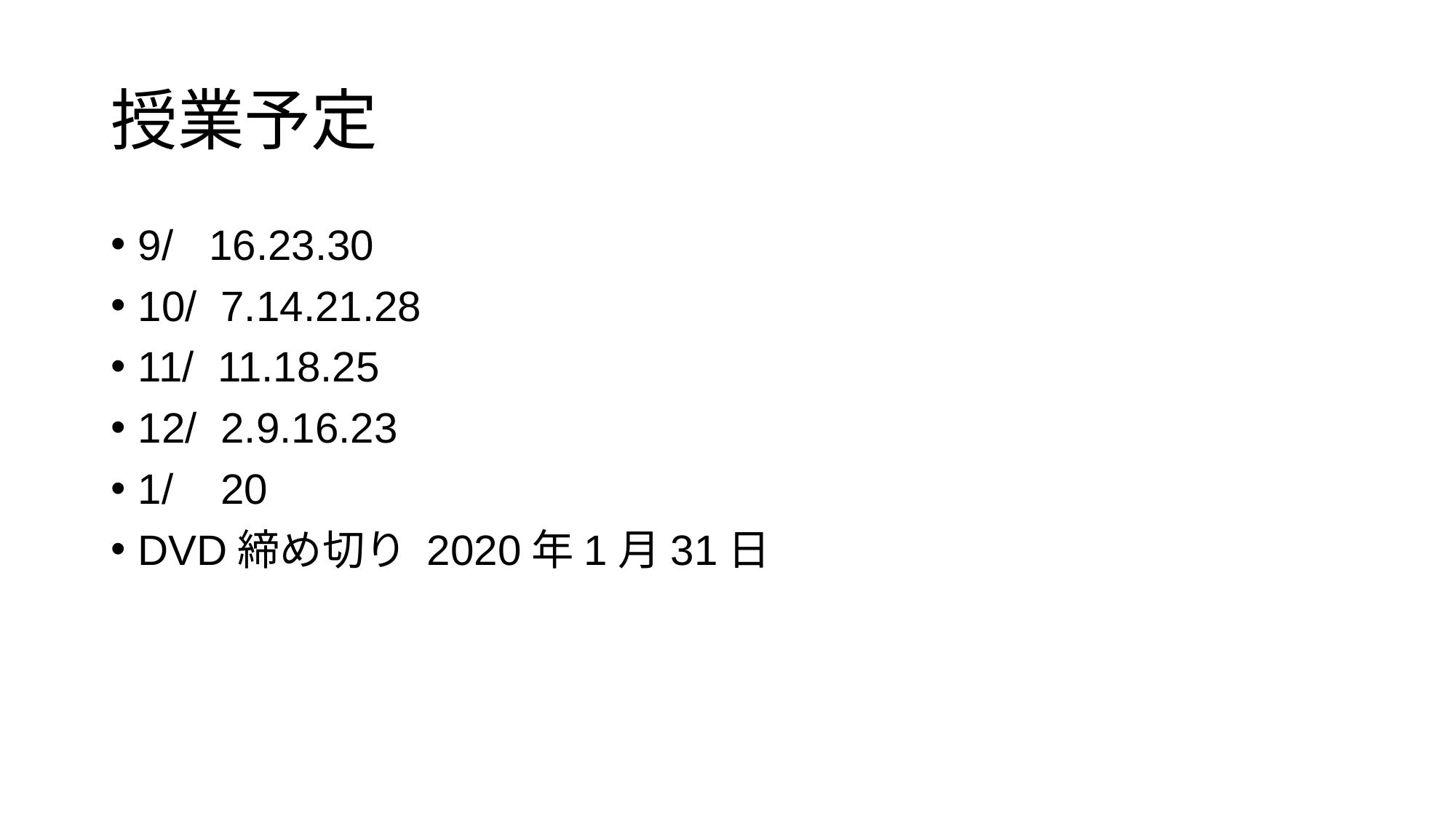

# 授業予定
9/   16.23.30
10/  7.14.21.28
11/  11.18.25
12/  2.9.16.23
1/    20
DVD締め切り 2020年1月31日